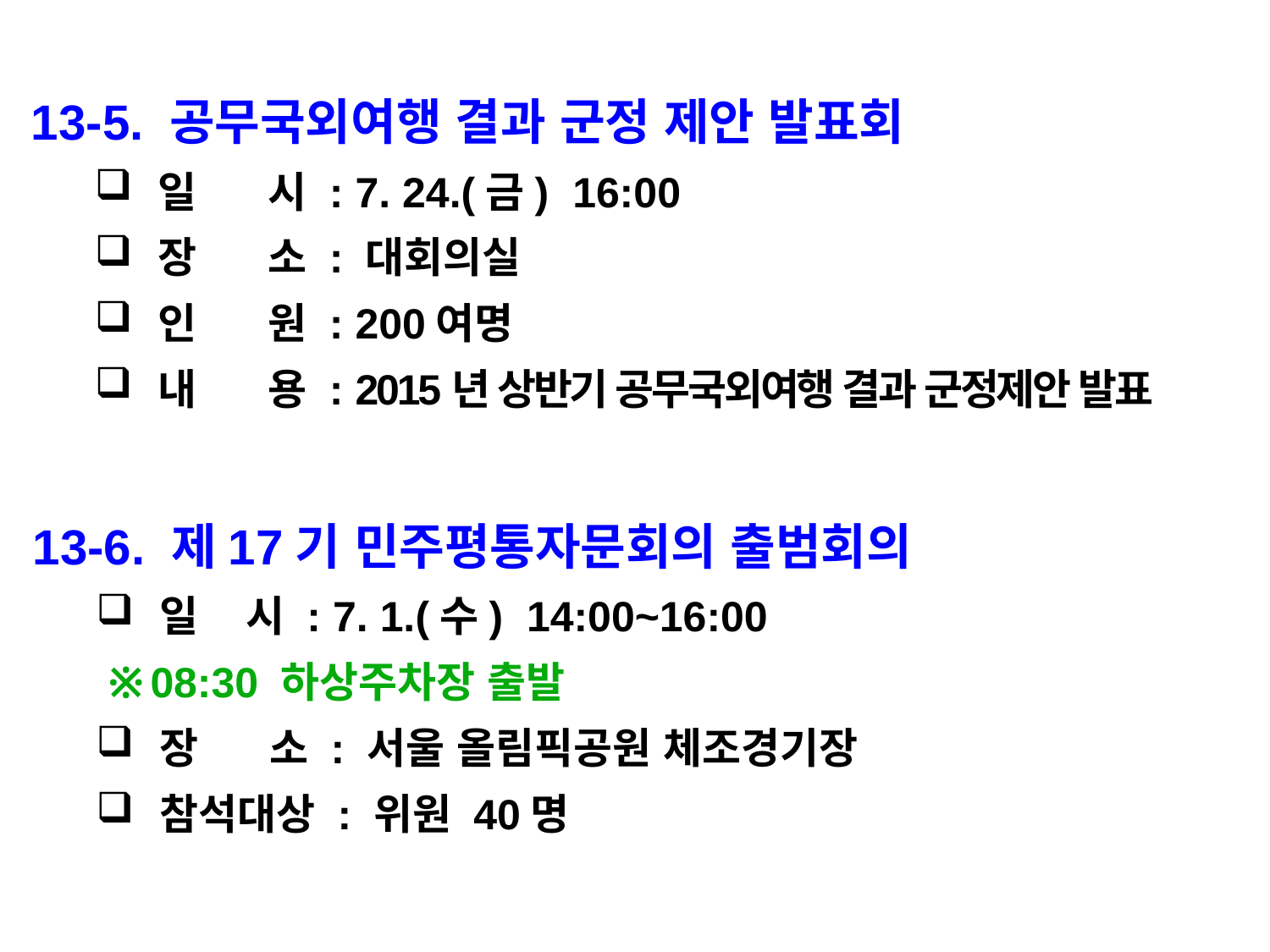

13-5. 공무국외여행 결과 군정 제안 발표회
일      시 : 7. 24.(금)  16:00
장      소 : 대회의실
인      원 : 200여명
내      용 : 2015년 상반기 공무국외여행 결과 군정제안 발표
13-6. 제17기 민주평통자문회의 출범회의
일    시 : 7. 1.(수)  14:00~16:00
 ※08:30 하상주차장 출발
장      소 : 서울 올림픽공원 체조경기장
참석대상 : 위원 40명